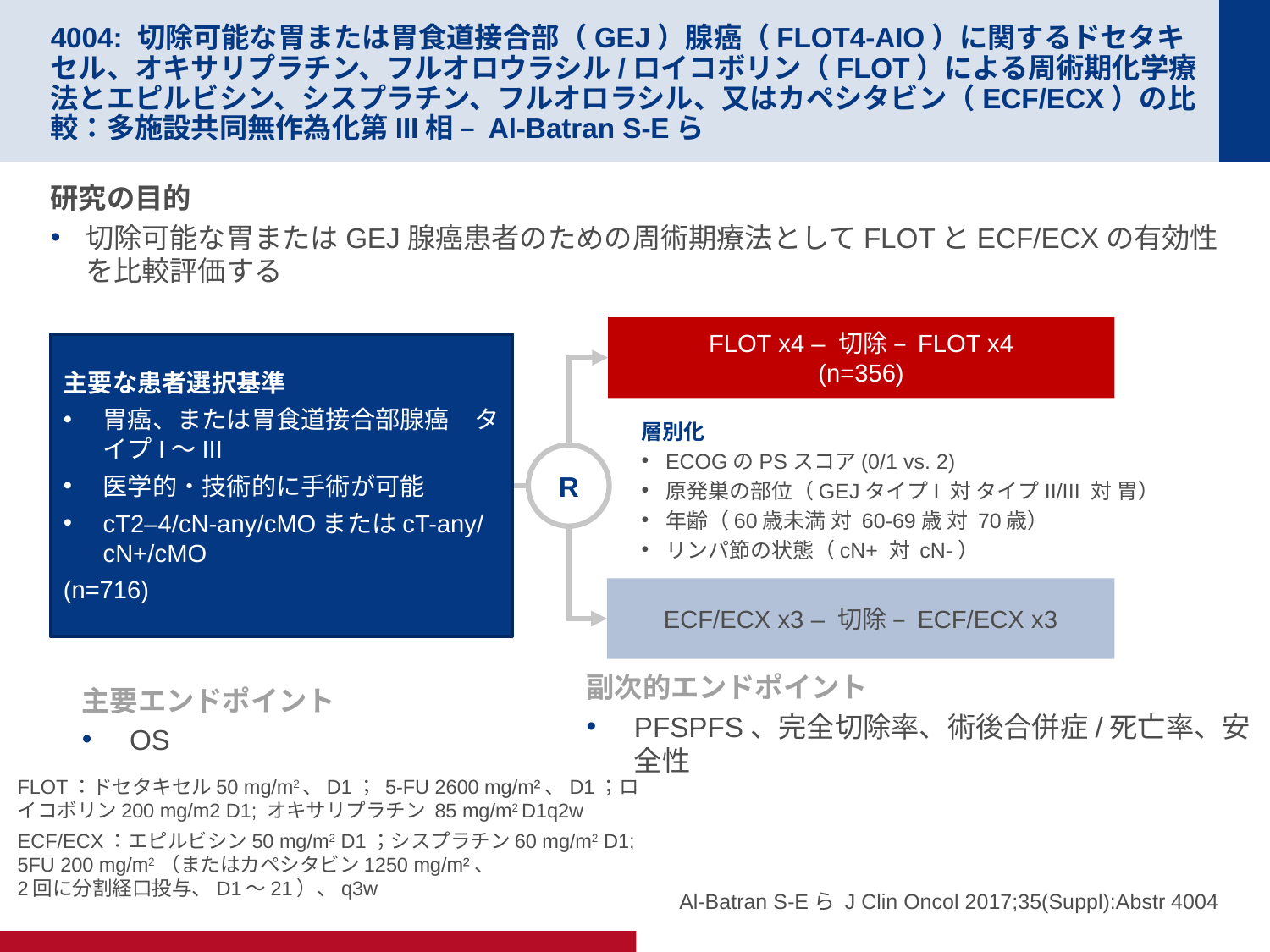

# 4004: 切除可能な胃または胃食道接合部（GEJ）腺癌（FLOT4-AIO）に関するドセタキセル、オキサリプラチン、フルオロウラシル/ロイコボリン（FLOT）による周術期化学療法とエピルビシン、シスプラチン、フルオロラシル、又はカペシタビン（ECF/ECX）の比較：多施設共同無作為化第III相 – Al-Batran S-Eら
研究の目的
切除可能な胃またはGEJ腺癌患者のための周術期療法としてFLOTとECF/ECXの有効性を比較評価する
FLOT x4 – 切除 – FLOT x4
(n=356)
主要な患者選択基準
胃癌、または胃食道接合部腺癌　タイプI～III
医学的・技術的に手術が可能
cT2–4/cN-any/cMOまたはcT-any/ cN+/cMO
(n=716)
層別化
ECOGのPSスコア(0/1 vs. 2)
原発巣の部位（GEJタイプI 対 タイプII/III 対 胃）
年齢（60歳未満 対 60-69歳 対 70歳）
リンパ節の状態（cN+ 対 cN-）
R
ECF/ECX x3 – 切除 – ECF/ECX x3
副次的エンドポイント
PFSPFS、完全切除率、術後合併症/死亡率、安全性
主要エンドポイント
OS
FLOT：ドセタキセル50 mg/m2、D1； 5-FU 2600 mg/m²、D1；ロイコボリン200 mg/m2 D1; オキサリプラチン 85 mg/m2 D1q2w
ECF/ECX：エピルビシン50 mg/m2 D1；シスプラチン60 mg/m2 D1;
5FU 200 mg/m2 （またはカペシタビン1250 mg/m²、
2回に分割経口投与、D1～21）、q3w
Al-Batran S-Eら J Clin Oncol 2017;35(Suppl):Abstr 4004